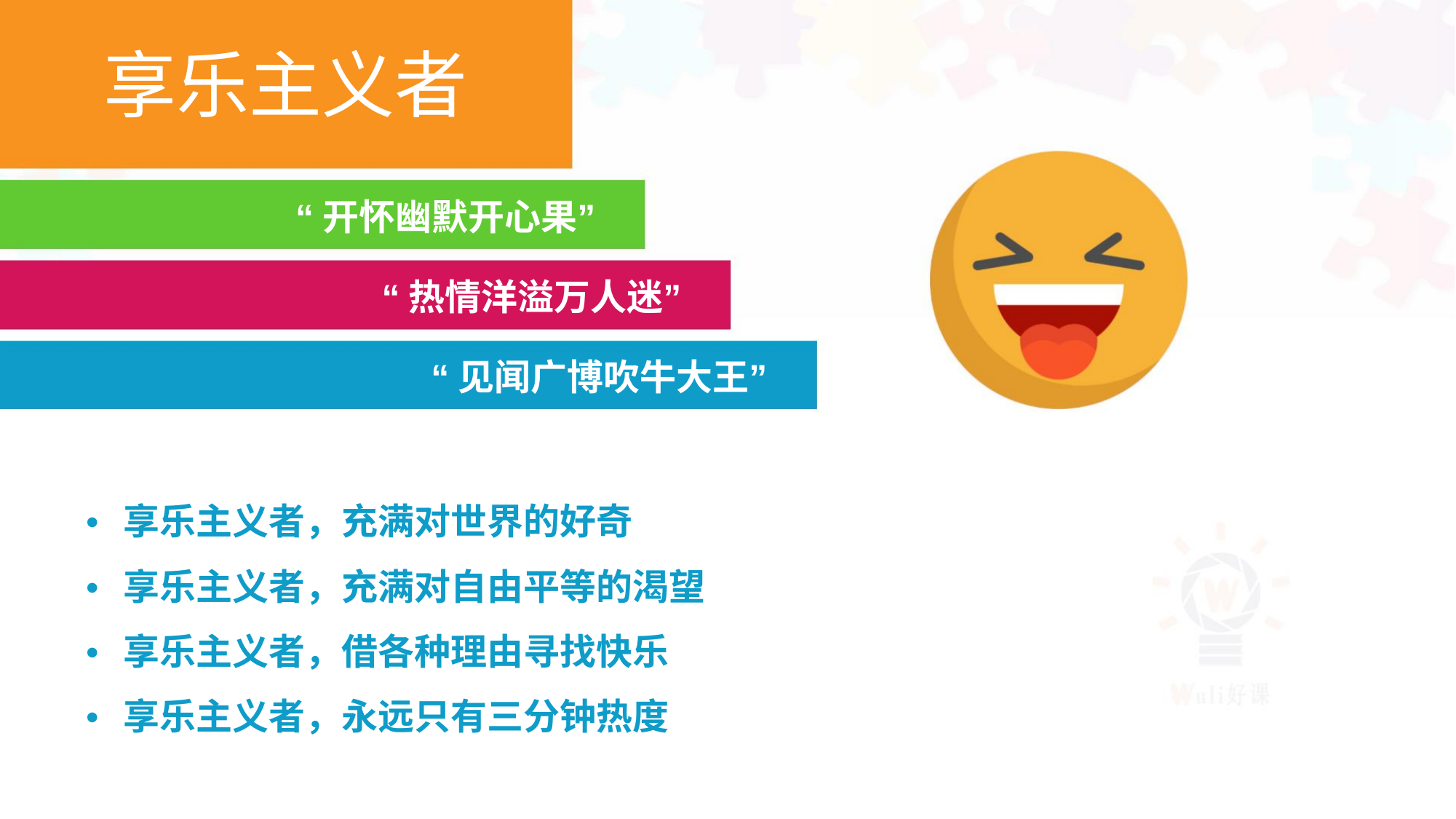

享乐主义者
“开怀幽默开心果”
“热情洋溢万人迷”
“见闻广博吹牛大王”
• 享乐主义者，充满对世界的好奇
• 享乐主义者，充满对自由平等的渴望
• 享乐主义者，借各种理由寻找快乐
• 享乐主义者，永远只有三分钟热度